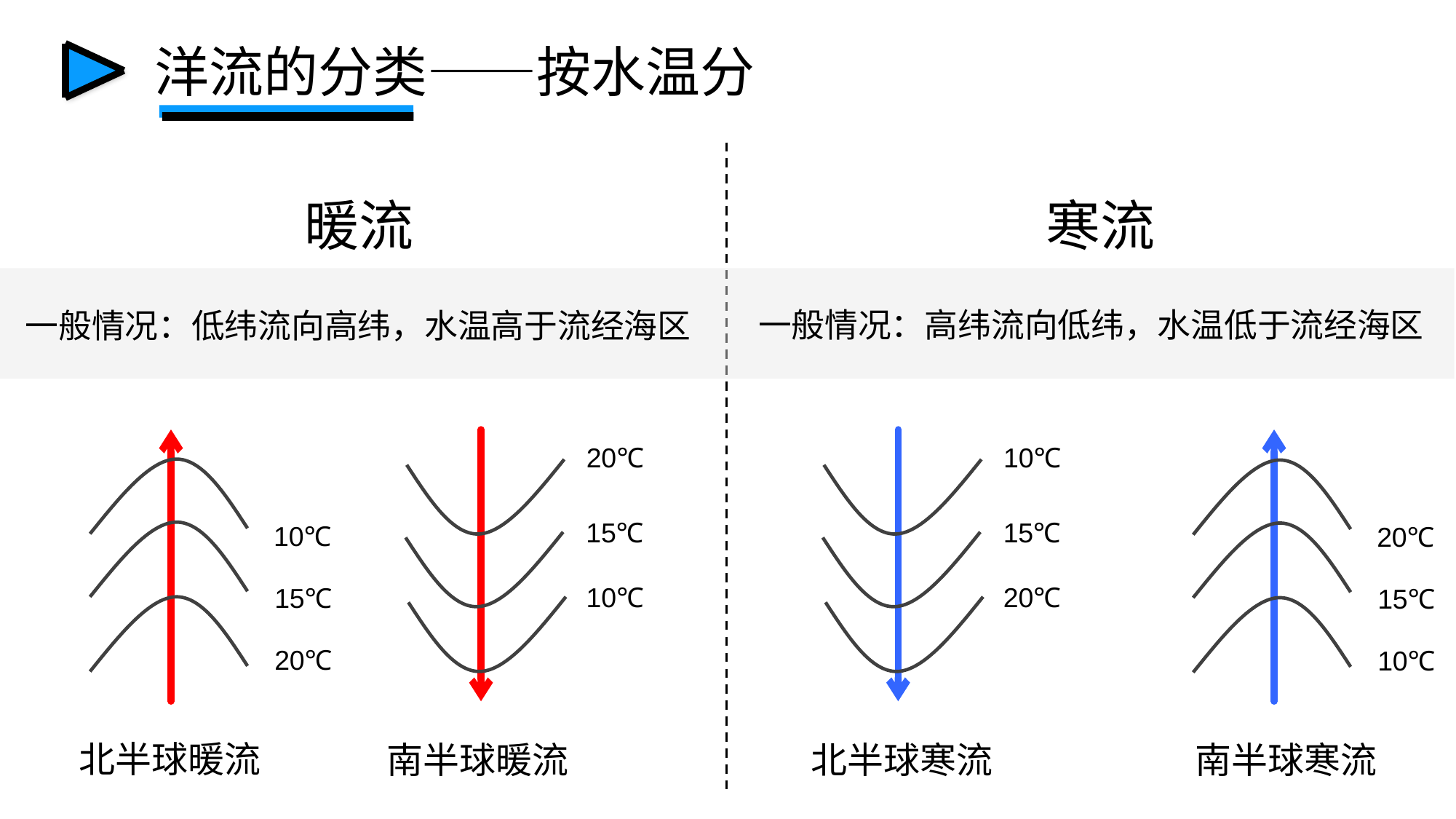

洋流的分类——按水温分

暖流
寒流

一般情况：高纬流向低纬，水温低于流经海区
一般情况：低纬流向高纬，水温高于流经海区
20℃
10℃

15℃
15℃
10℃
20℃

10℃
20℃
15℃
15℃

20℃
10℃
北半球暖流
北半球寒流
南半球寒流
南半球暖流